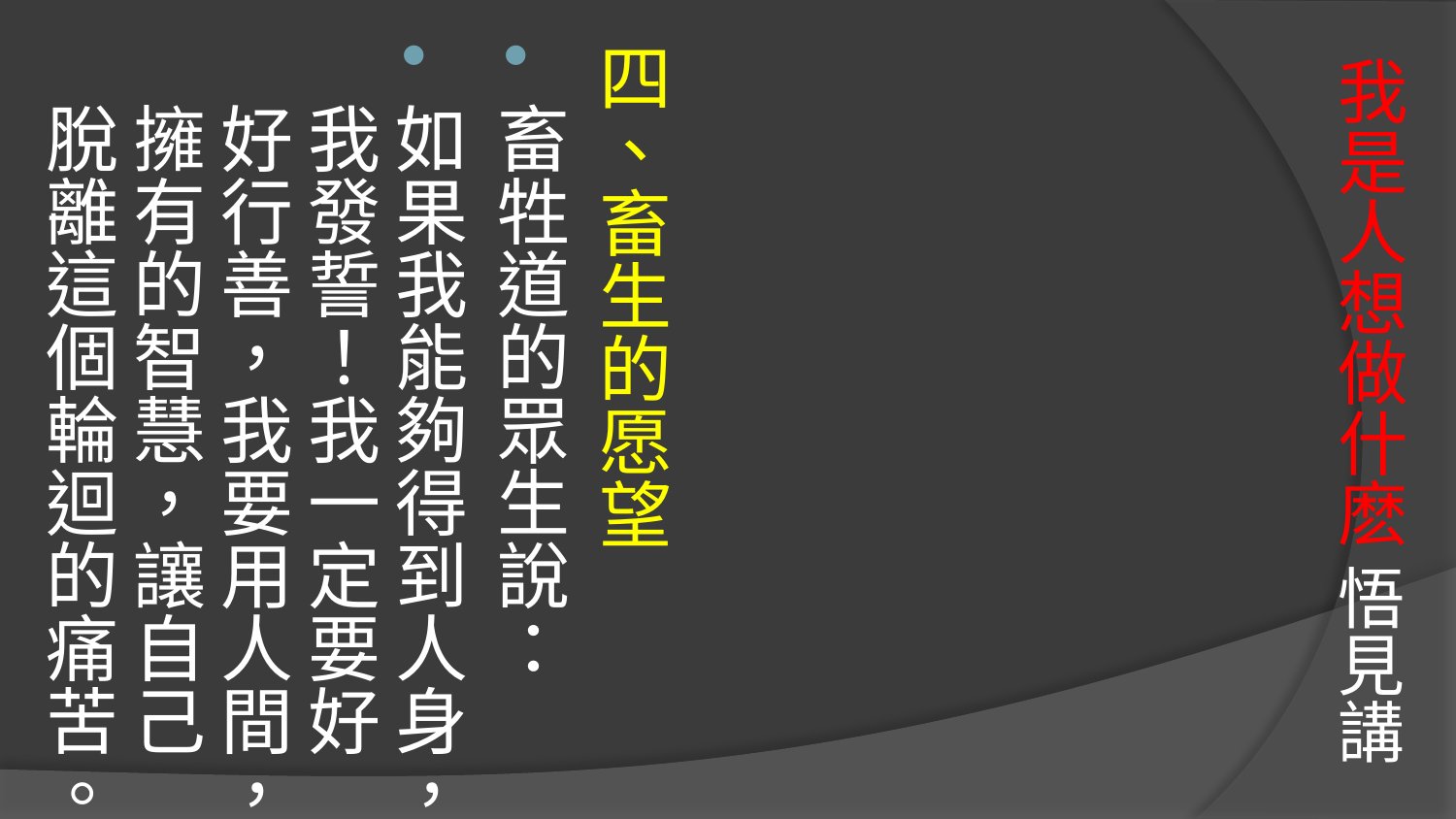

四、畜生的愿望
畜牲道的眾生說：
如果我能夠得到人身，我發誓！我一定要好好行善，我要用人間，擁有的智慧，讓自己脫離這個輪迴的痛苦。
# 我是人想做什麽 悟見講